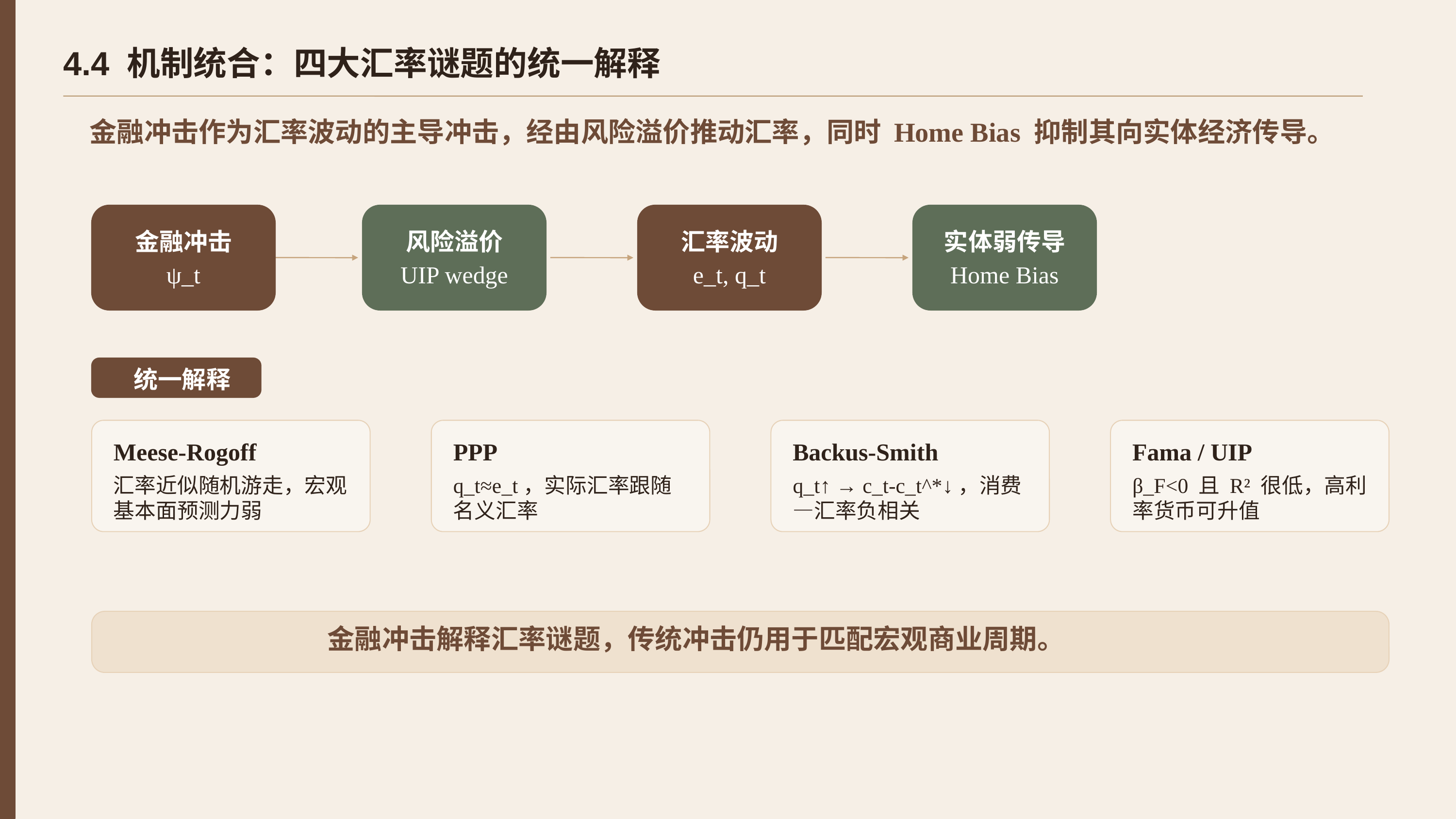

4.4 机制统合：四大汇率谜题的统一解释

金融冲击作为汇率波动的主导冲击，经由风险溢价推动汇率，同时 Home Bias 抑制其向实体经济传导。

金融冲击
风险溢价
汇率波动
实体弱传导
ψ_t
UIP wedge
e_t, q_t
Home Bias

 统一解释

Meese-Rogoff
PPP
Backus-Smith
Fama / UIP
汇率近似随机游走，宏观基本面预测力弱
q_t≈e_t，实际汇率跟随名义汇率
q_t↑ → c_t-c_t^*↓，消费—汇率负相关
β_F<0 且 R² 很低，高利率货币可升值

金融冲击解释汇率谜题，传统冲击仍用于匹配宏观商业周期。